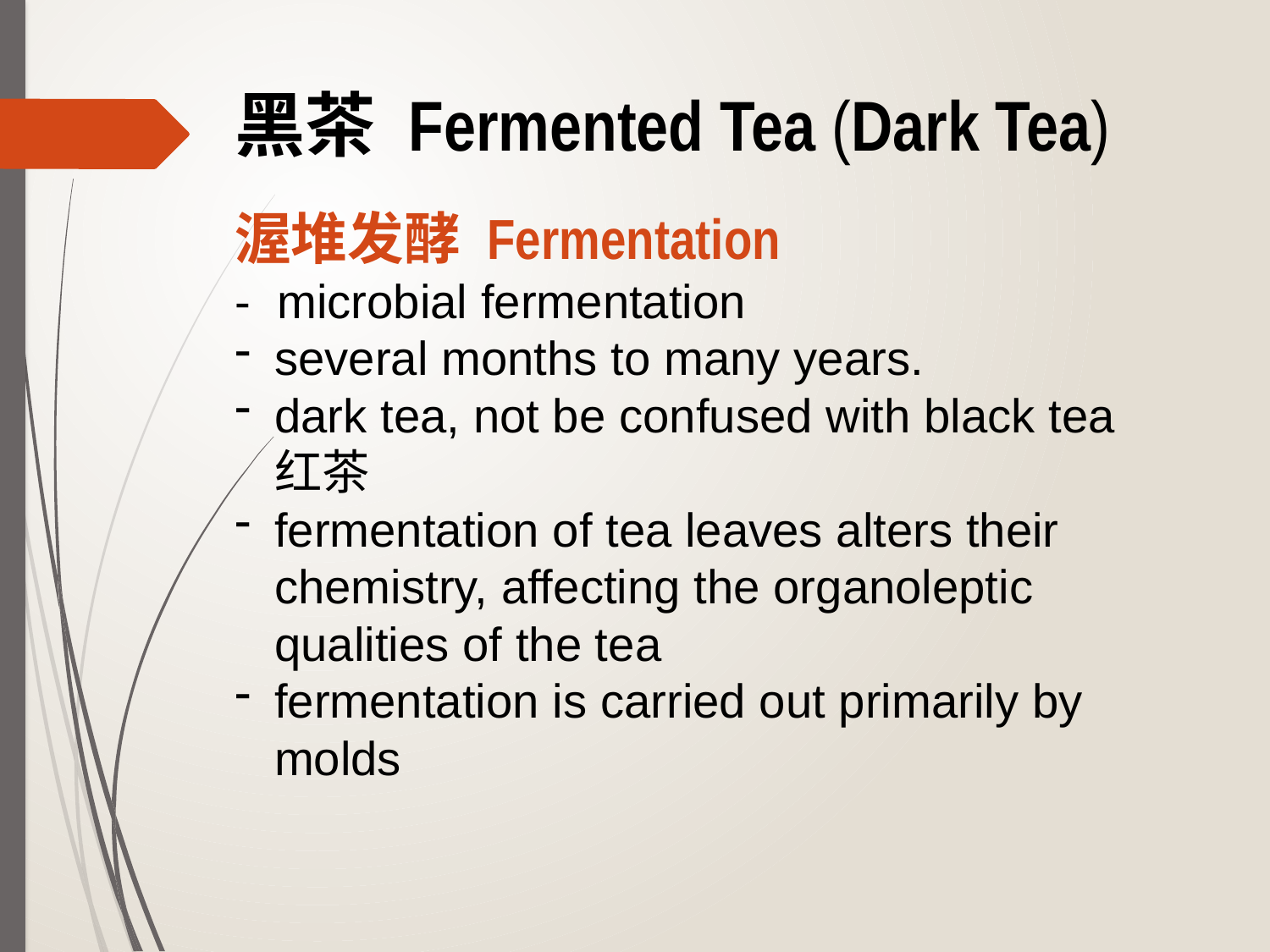

黑茶 Fermented Tea (Dark Tea)
渥堆发酵 Fermentation
-  microbial fermentation
several months to many years.
dark tea, not be confused with black tea 红茶
fermentation of tea leaves alters their chemistry, affecting the organoleptic 
qualities of the tea
fermentation is carried out primarily by molds